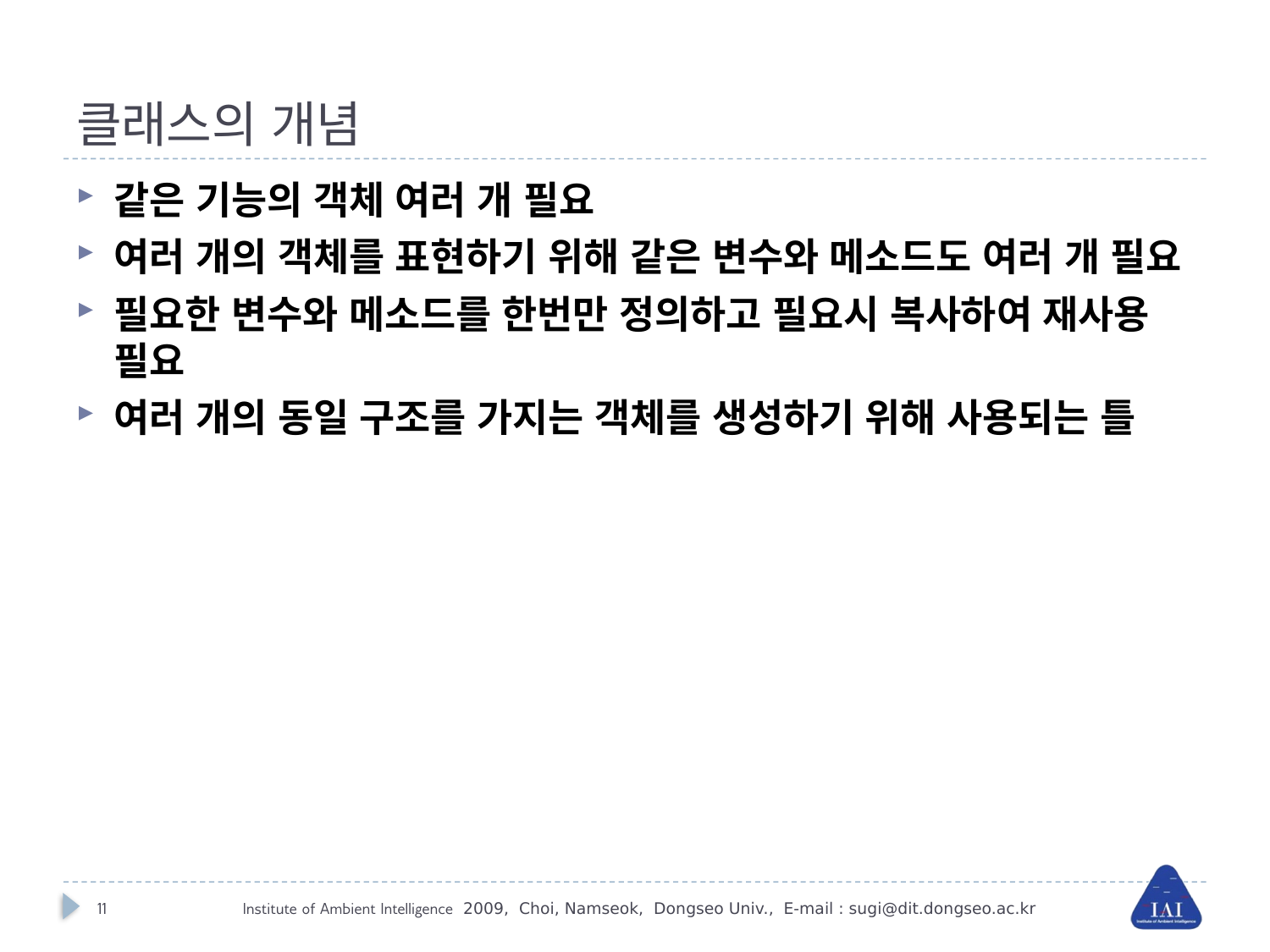

# 클래스의 개념
같은 기능의 객체 여러 개 필요
여러 개의 객체를 표현하기 위해 같은 변수와 메소드도 여러 개 필요
필요한 변수와 메소드를 한번만 정의하고 필요시 복사하여 재사용 필요
여러 개의 동일 구조를 가지는 객체를 생성하기 위해 사용되는 틀